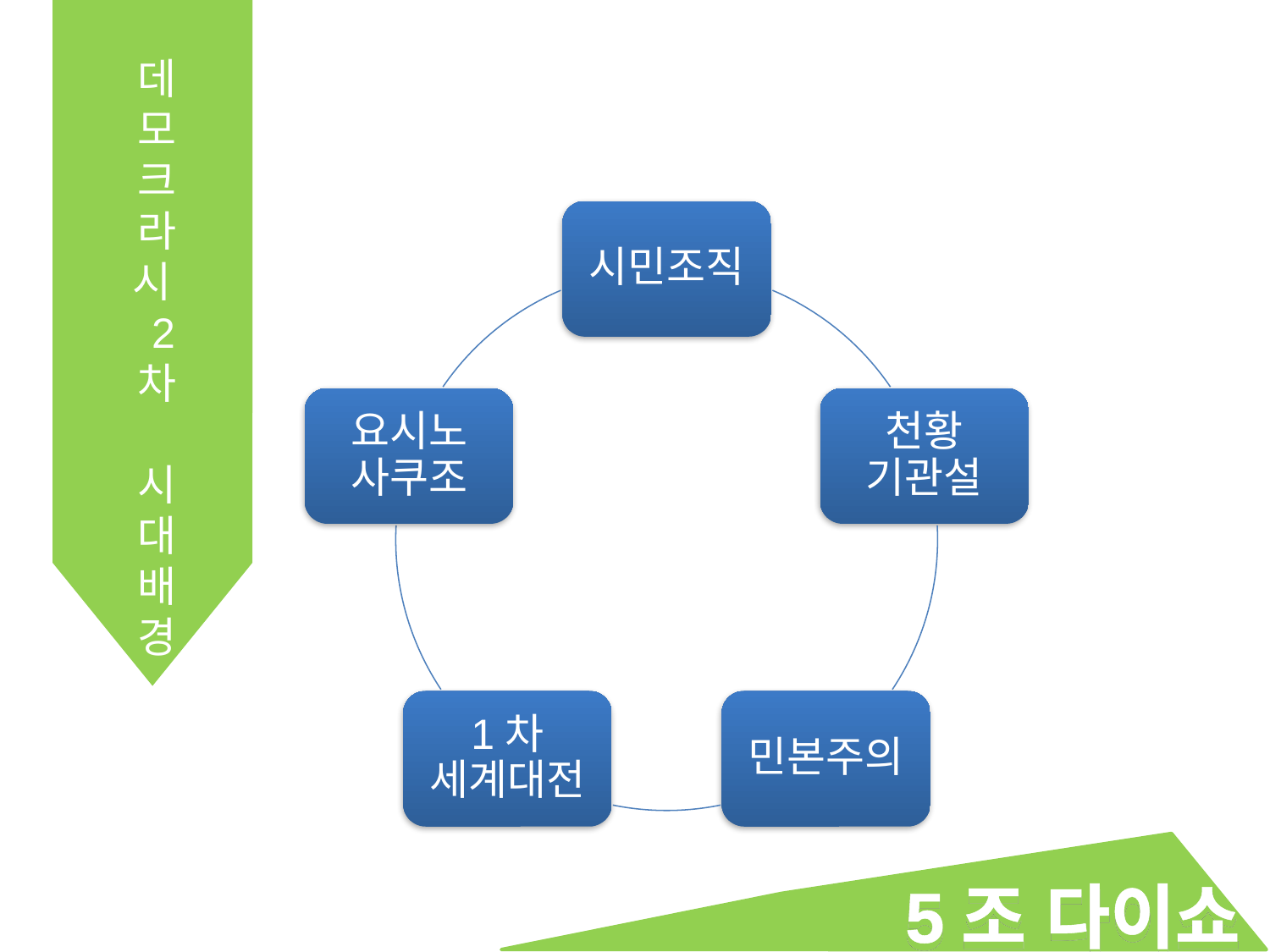

데모크라시
 2
차

시대배경

시민조직
천황 기관설
민본주의
1차 세계대전
요시노 사쿠조